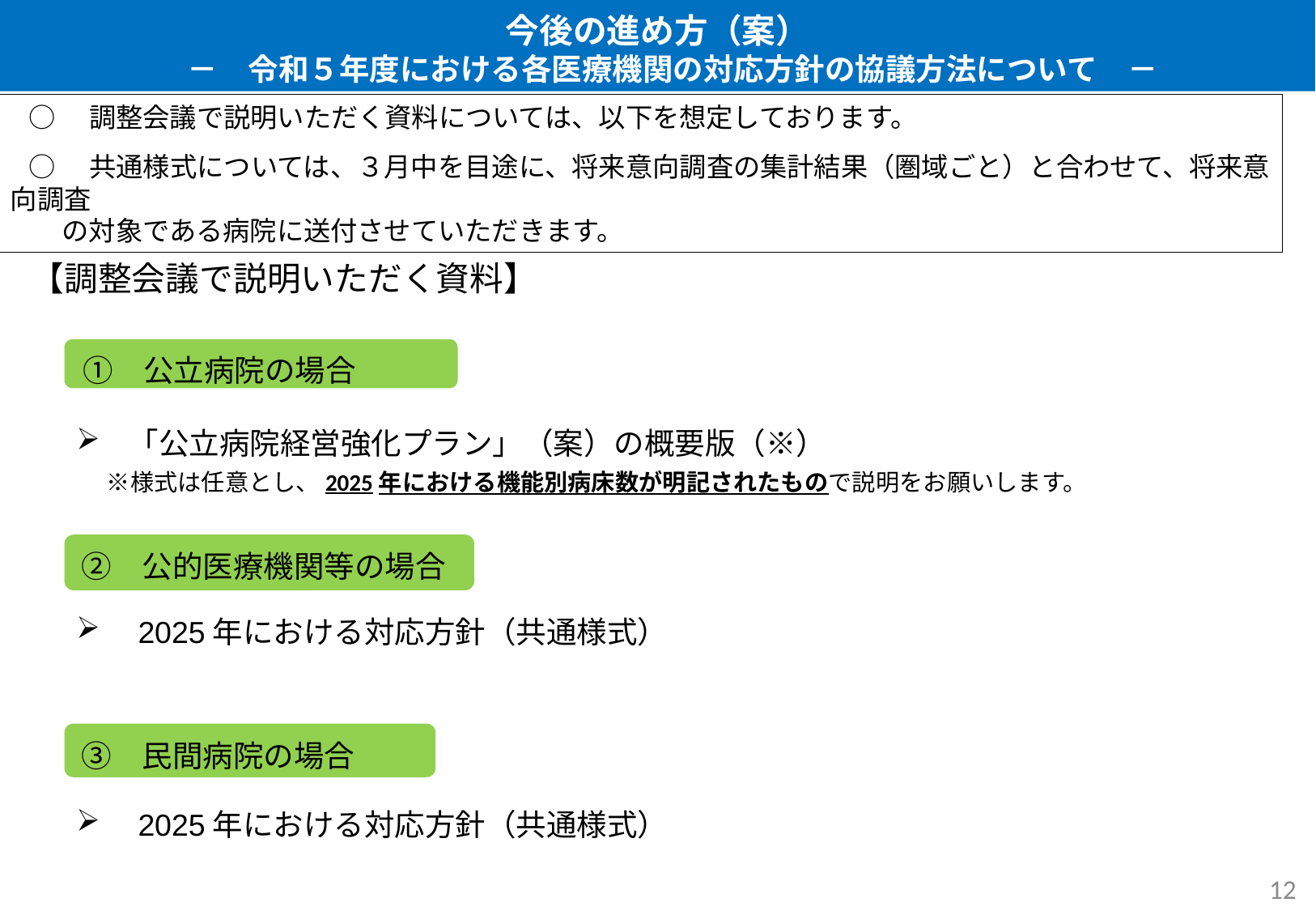

今後の進め方（案）
　－　令和５年度における各医療機関の対応方針の協議方法について　－
○　調整会議で説明いただく資料については、以下を想定しております。

○　共通様式については、３月中を目途に、将来意向調査の集計結果（圏域ごと）と合わせて、将来意向調査
　 の対象である病院に送付させていただきます。
【調整会議で説明いただく資料】

　①　公立病院の場合
   「公立病院経営強化プラン」（案）の概要版（※）
　※様式は任意とし、2025年における機能別病床数が明記されたもので説明をお願いします。

　②　公的医療機関等の場合
　2025年における対応方針（共通様式）

　③　民間病院の場合
　2025年における対応方針（共通様式）
12